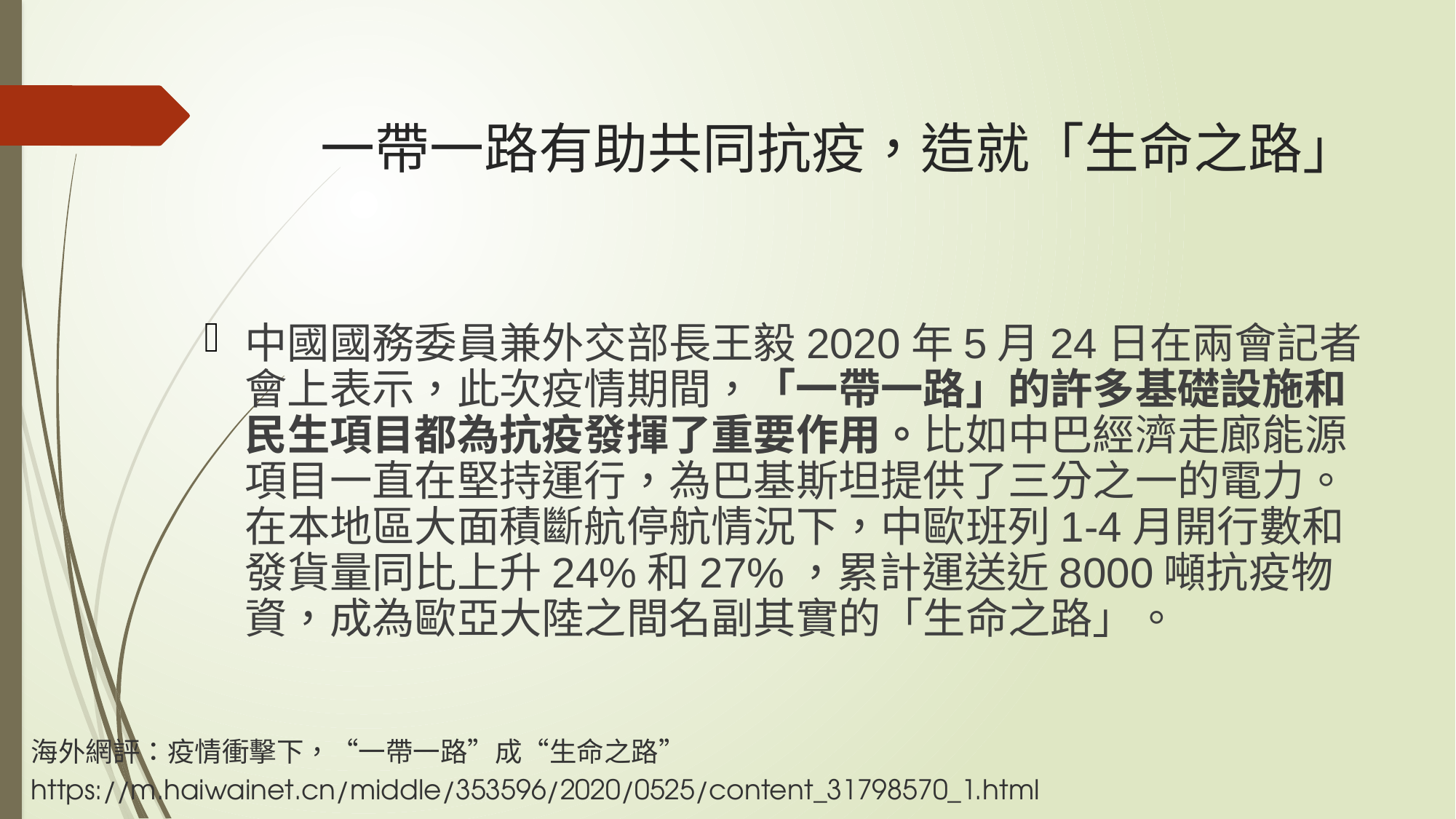

# 一帶一路有助共同抗疫，造就「生命之路」

中國國務委員兼外交部長王毅2020年5月24日在兩會記者會上表示，此次疫情期間，「一帶一路」的許多基礎設施和民生項目都為抗疫發揮了重要作用。比如中巴經濟走廊能源項目一直在堅持運行，為巴基斯坦提供了三分之一的電力。在本地區大面積斷航停航情況下，中歐班列1-4月開行數和發貨量同比上升24%和27%，累計運送近8000噸抗疫物資，成為歐亞大陸之間名副其實的「生命之路」。
海外網評：疫情衝擊下，“一帶一路”成“生命之路” https://m.haiwainet.cn/middle/353596/2020/0525/content_31798570_1.html